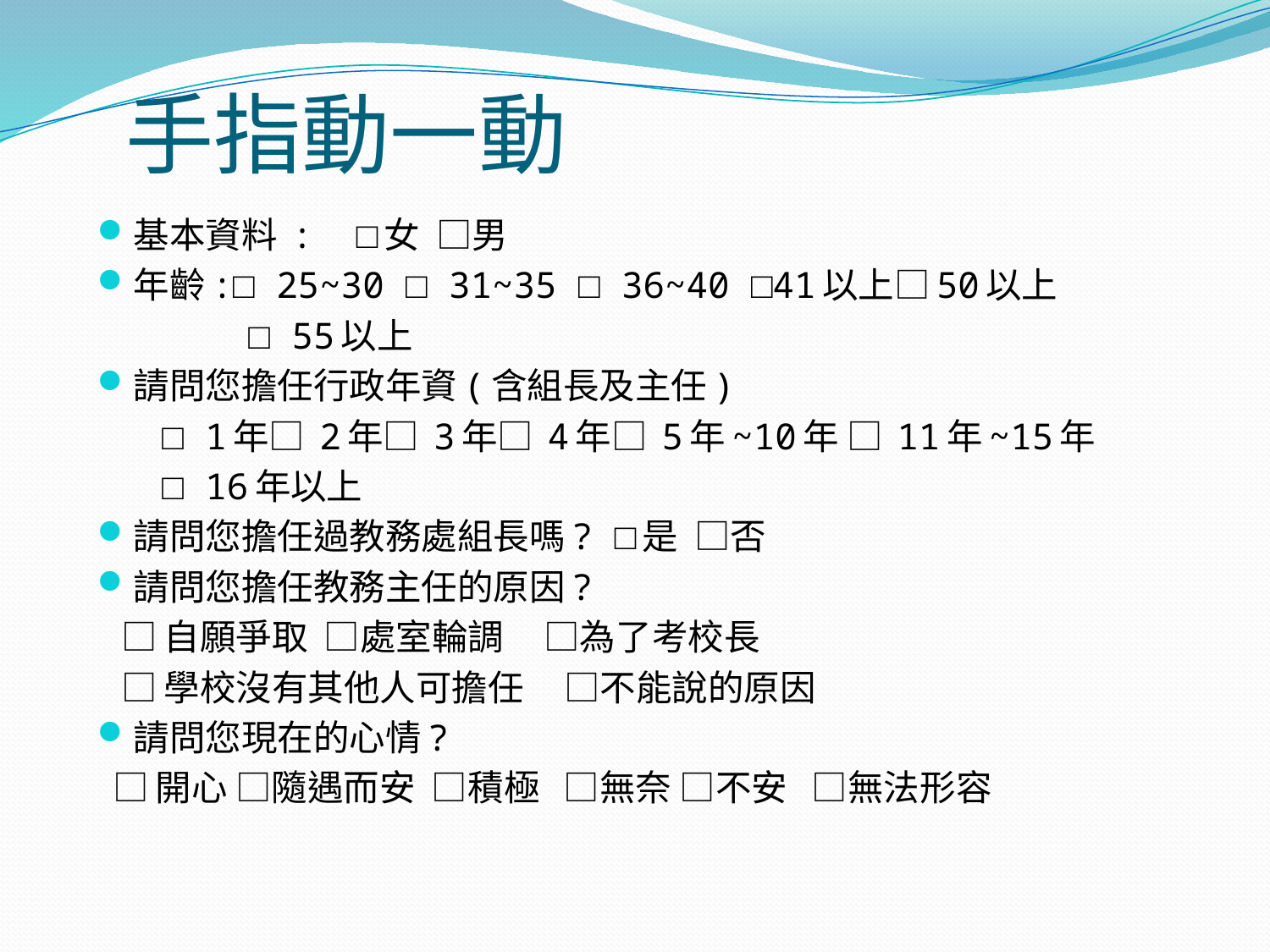

# 手指動一動
基本資料 :  □女  □男
年齡:□ 25~30 □ 31~35 □ 36~40 □41以上□50以上
       □ 55以上
請問您擔任行政年資(含組長及主任)
   □ 1年□ 2年□ 3年□ 4年□ 5年~10年 □ 11年~15年
   □ 16年以上
請問您擔任過教務處組長嗎? □是  □否
請問您擔任教務主任的原因?
   □自願爭取  □處室輪調     □為了考校長
   □學校沒有其他人可擔任     □不能說的原因
請問您現在的心情?
  □開心 □隨遇而安  □積極   □無奈 □不安   □無法形容